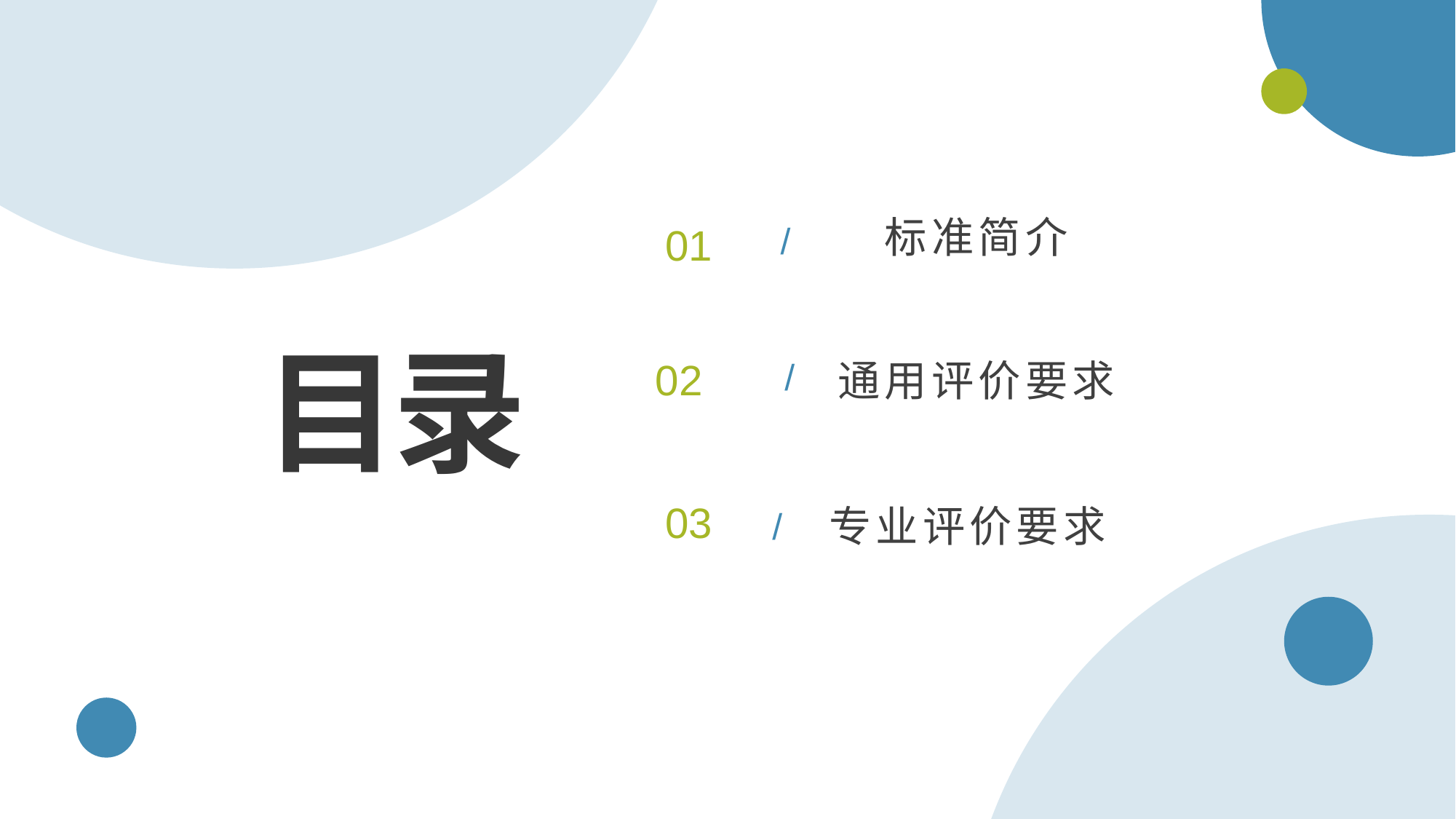

标准简介
01
/
目录
02
/
通用评价要求
03
专业评价要求
/